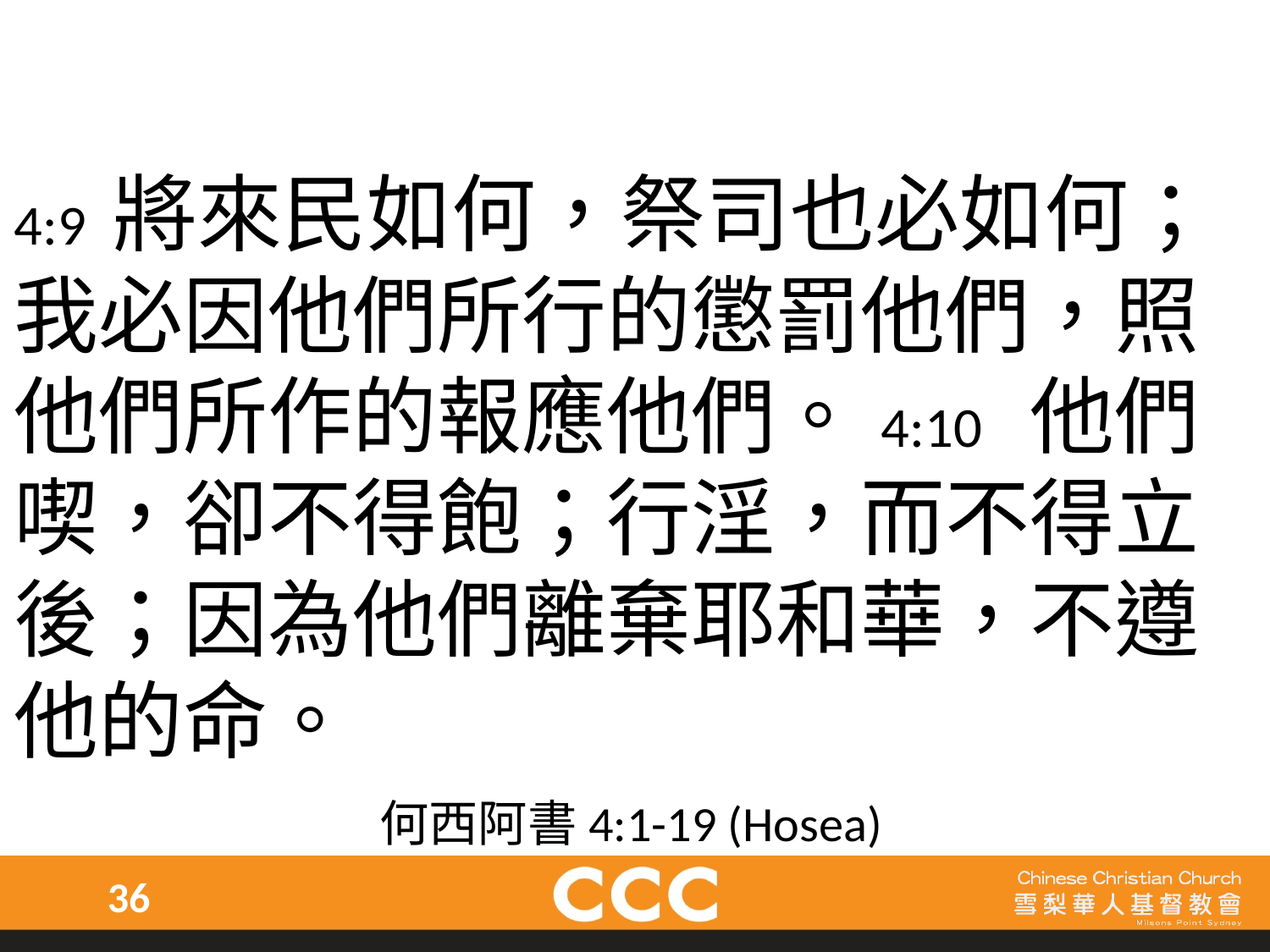

4:9 將來民如何，祭司也必如何；我必因他們所行的懲罰他們，照他們所作的報應他們。4:10	他們喫，卻不得飽；行淫，而不得立後；因為他們離棄耶和華，不遵他的命。
何西阿書4:1-19 (Hosea)
36